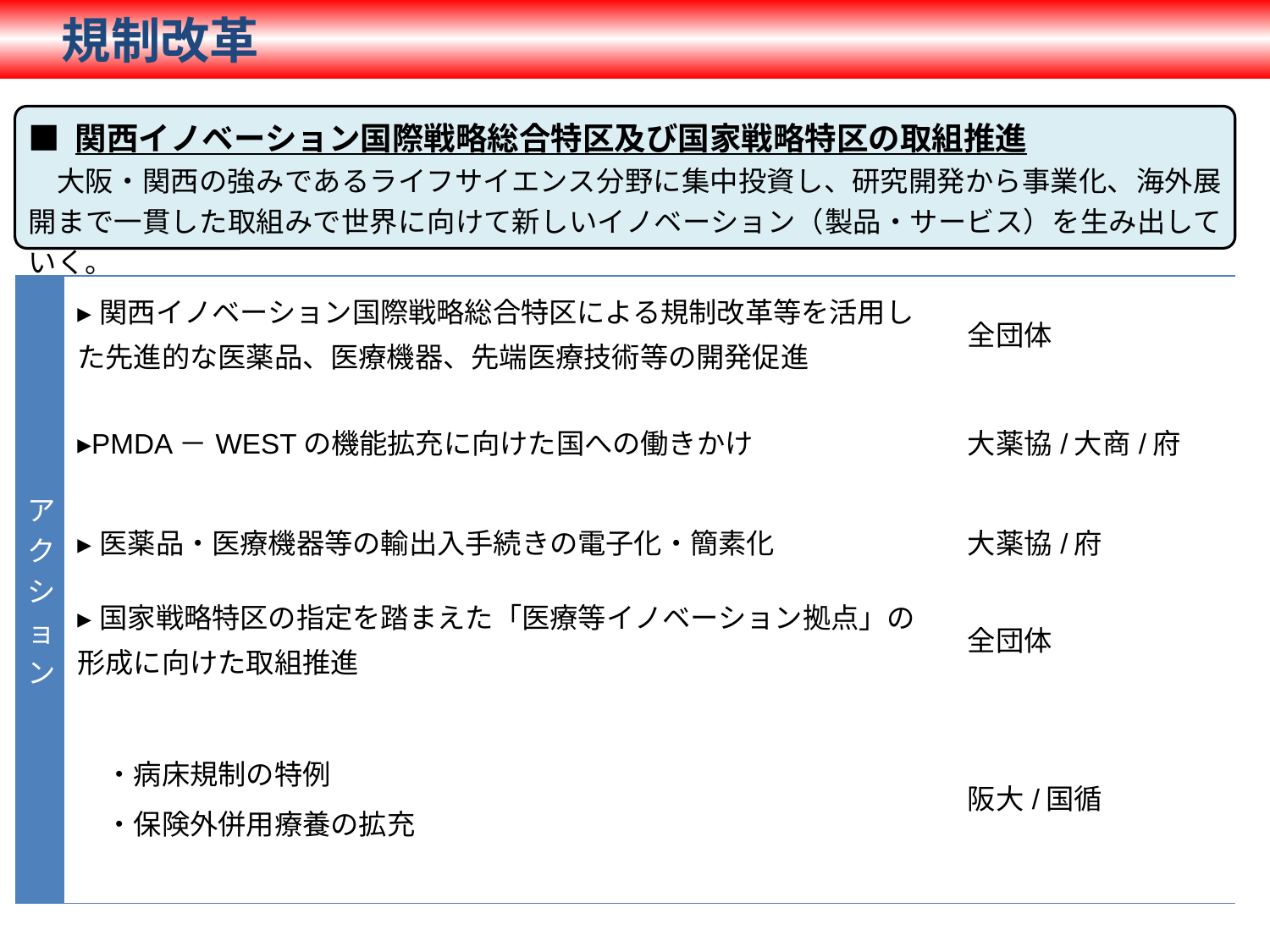

規制改革
■ 関西イノベーション国際戦略総合特区及び国家戦略特区の取組推進
　大阪・関西の強みであるライフサイエンス分野に集中投資し、研究開発から事業化、海外展開まで一貫した取組みで世界に向けて新しいイノベーション（製品・サービス）を生み出していく。
| アクション | ▸関西イノベーション国際戦略総合特区による規制改革等を活用した先進的な医薬品、医療機器、先端医療技術等の開発促進 | 全団体 |
| --- | --- | --- |
|  | ▸PMDA－WESTの機能拡充に向けた国への働きかけ | 大薬協/大商/府 |
|  | ▸医薬品・医療機器等の輸出入手続きの電子化・簡素化 | 大薬協/府 |
|  | ▸国家戦略特区の指定を踏まえた「医療等イノベーション拠点」の形成に向けた取組推進 | 全団体 |
|  | ・病床規制の特例 　・保険外併用療養の拡充 | 阪大/国循 |